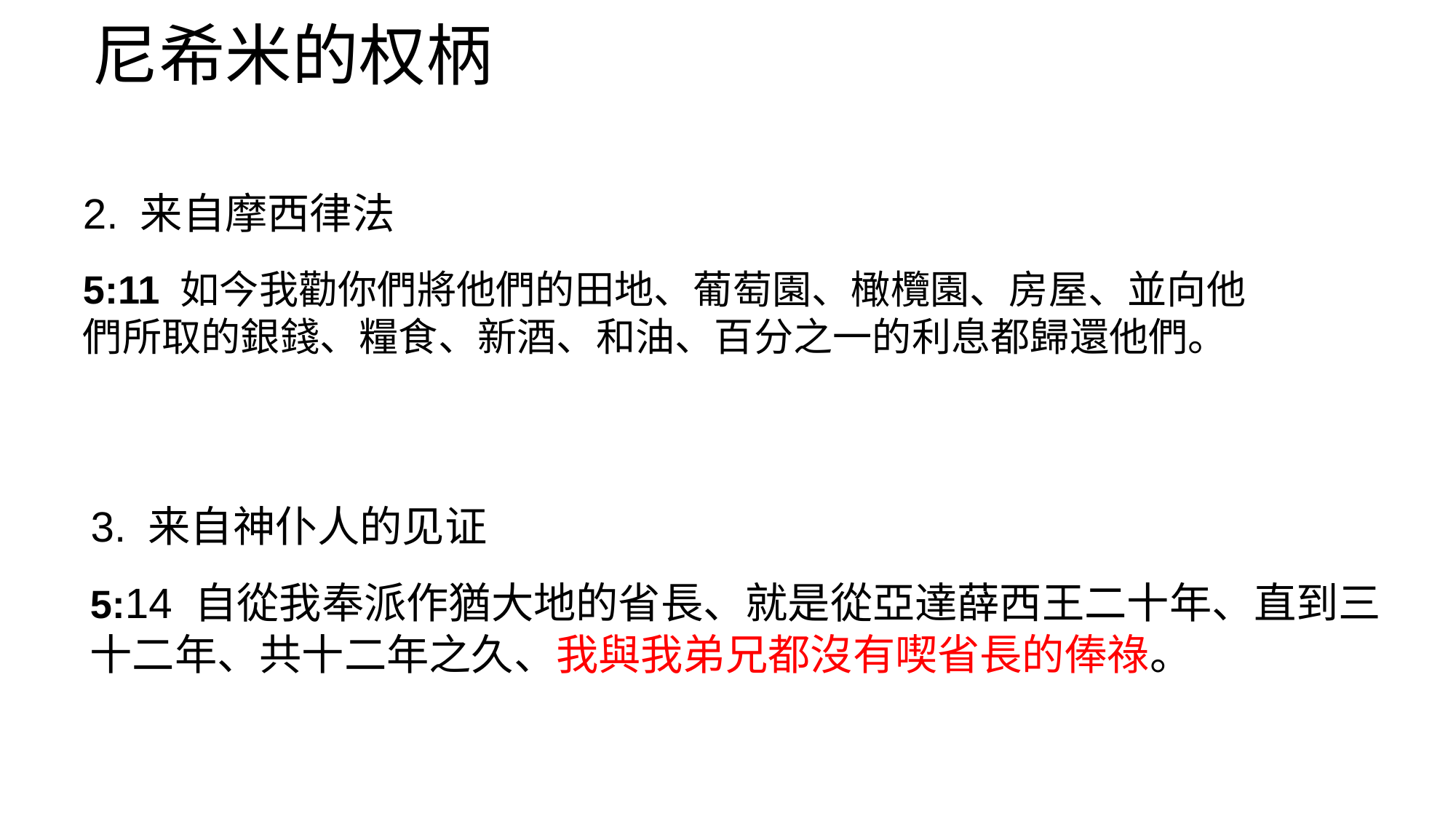

尼希米的权柄
2. 来自摩西律法
5:11 如今我勸你們將他們的田地、葡萄園、橄欖園、房屋、並向他們所取的銀錢、糧食、新酒、和油、百分之一的利息都歸還他們。
3. 来自神仆人的见证
5:14 自從我奉派作猶大地的省長、就是從亞達薛西王二十年、直到三十二年、共十二年之久、我與我弟兄都沒有喫省長的俸祿。